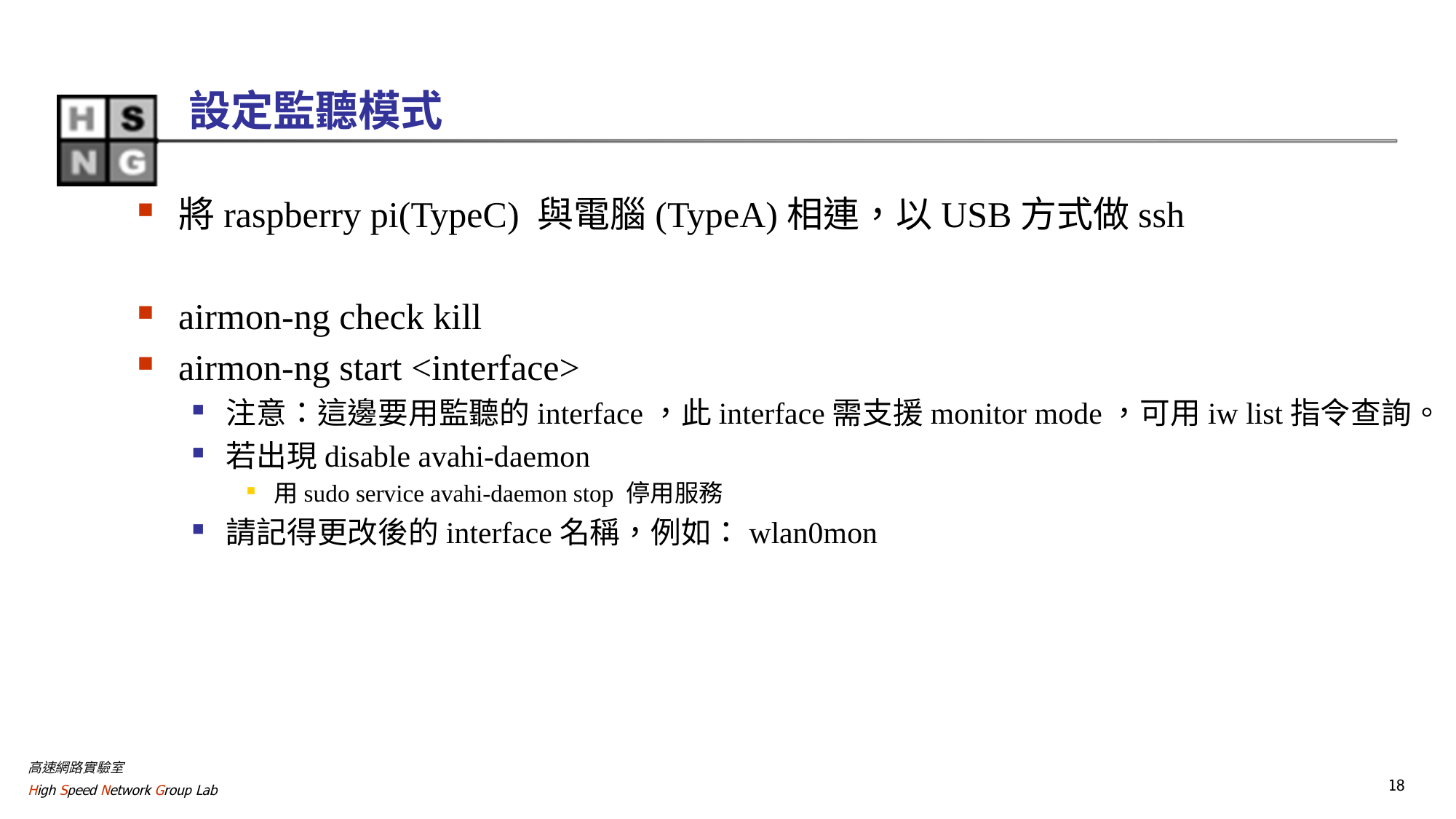

# 設定監聽模式
將raspberry pi(TypeC) 與電腦(TypeA)相連，以USB方式做ssh

airmon-ng check kill
airmon-ng start <interface>
注意：這邊要用監聽的interface，此interface需支援monitor mode，可用iw list指令查詢。
若出現disable avahi-daemon
用sudo service avahi-daemon stop 停用服務
請記得更改後的interface名稱，例如：wlan0mon